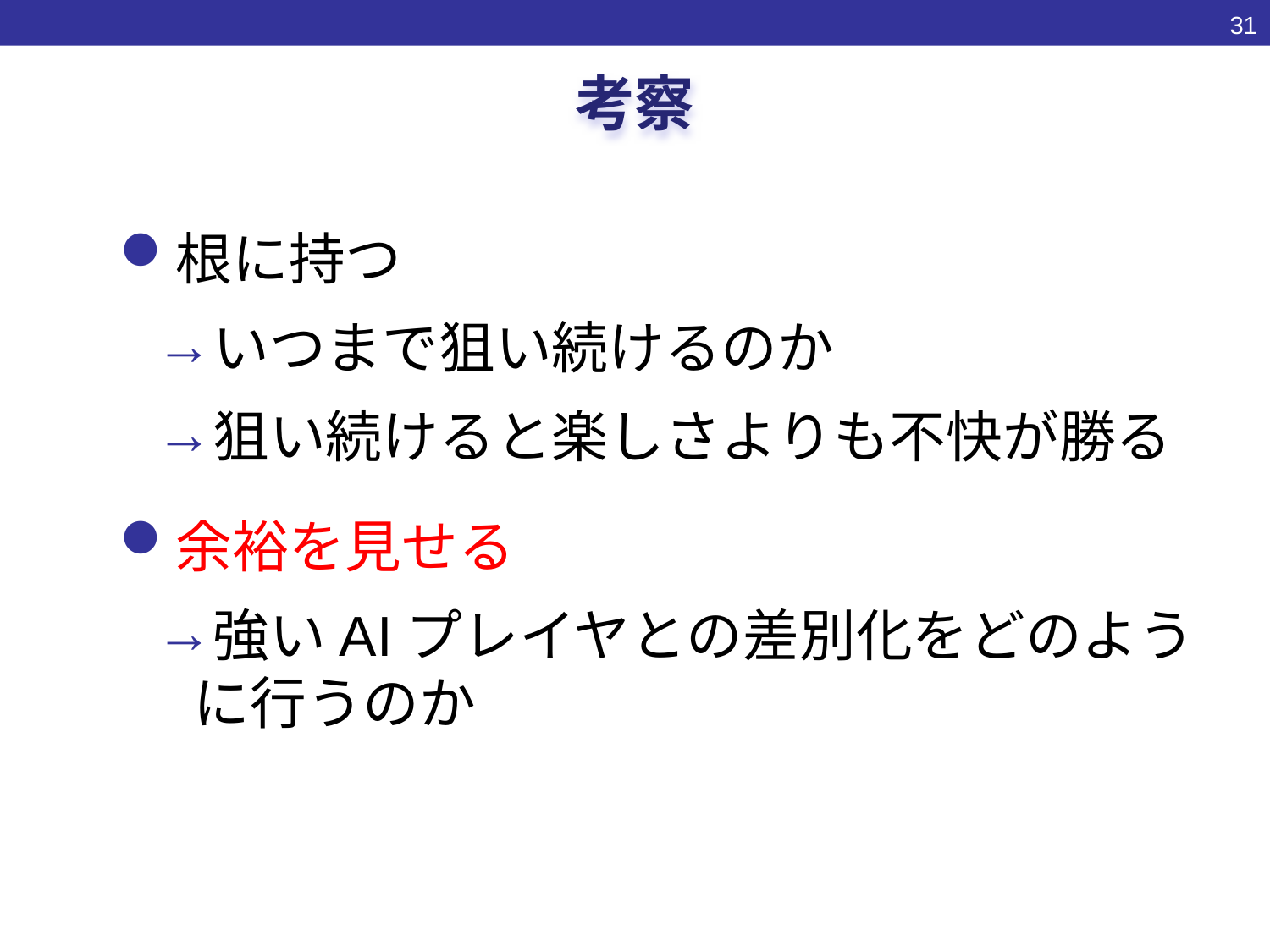

31
# 考察
根に持つ
いつまで狙い続けるのか
狙い続けると楽しさよりも不快が勝る
余裕を見せる
強いAIプレイヤとの差別化をどのように行うのか